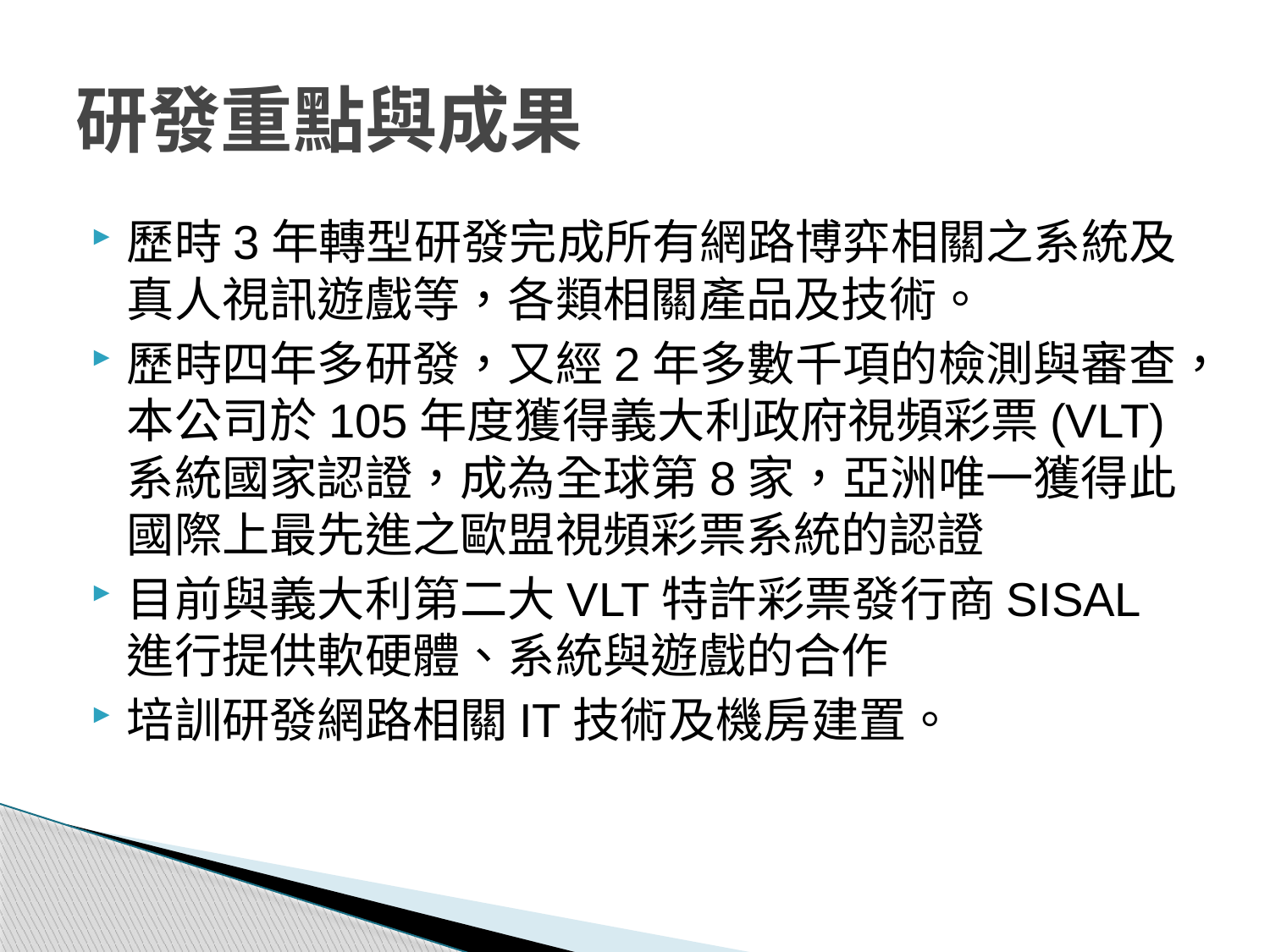

# 研發重點與成果
歷時3年轉型研發完成所有網路博弈相關之系統及真人視訊遊戲等，各類相關產品及技術。
歷時四年多研發，又經2年多數千項的檢測與審查，本公司於105年度獲得義大利政府視頻彩票(VLT)系統國家認證，成為全球第8家，亞洲唯一獲得此國際上最先進之歐盟視頻彩票系統的認證
目前與義大利第二大VLT特許彩票發行商SISAL進行提供軟硬體、系統與遊戲的合作
培訓研發網路相關IT技術及機房建置。